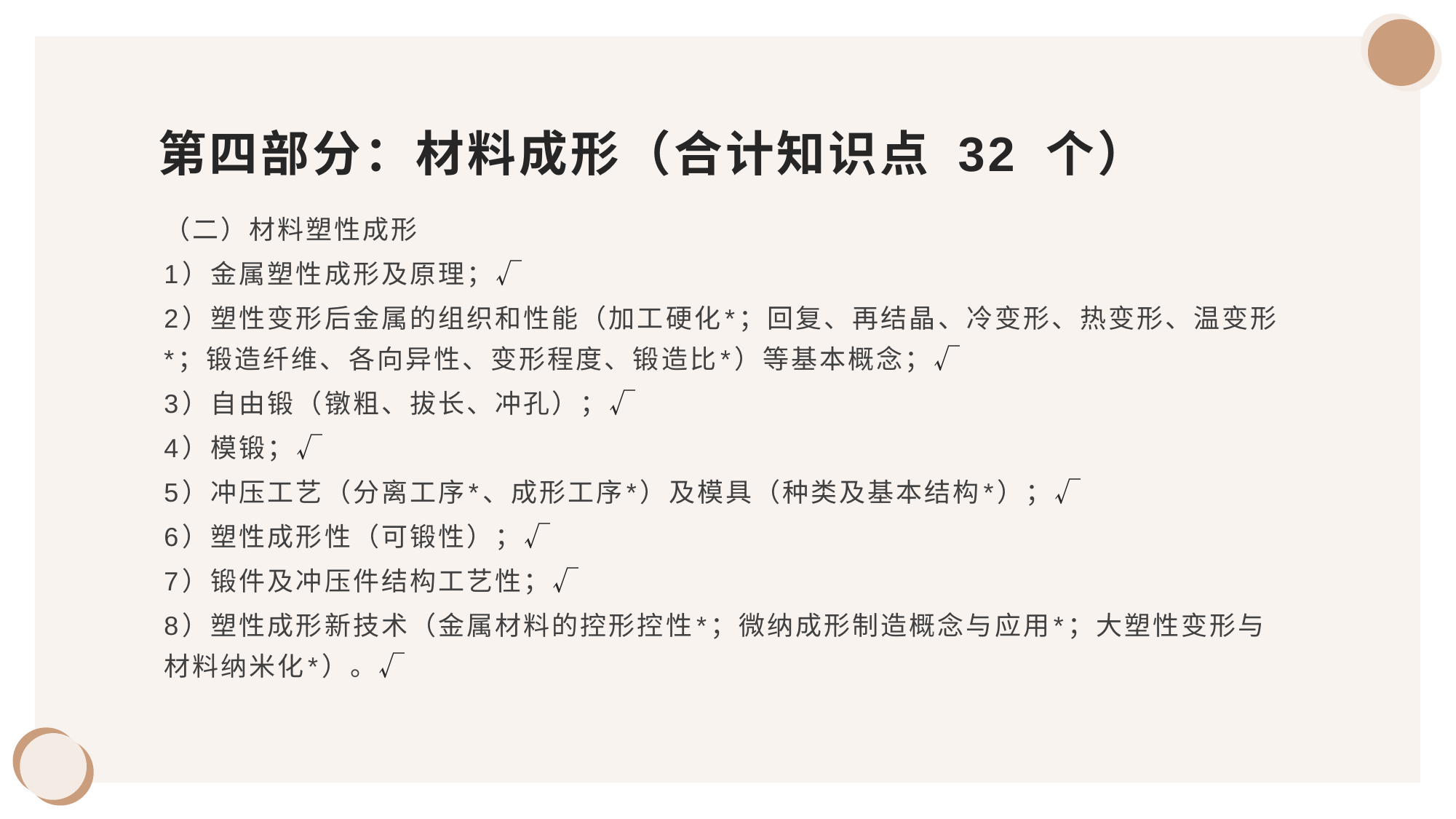

# 第四部分：材料成形（合计知识点 32 个）
（二）材料塑性成形
1）金属塑性成形及原理；√
2）塑性变形后金属的组织和性能（加工硬化*；回复、再结晶、冷变形、热变形、温变形*；锻造纤维、各向异性、变形程度、锻造比*）等基本概念；√
3）自由锻（镦粗、拔长、冲孔）；√
4）模锻；√
5）冲压工艺（分离工序*、成形工序*）及模具（种类及基本结构*）；√
6）塑性成形性（可锻性）；√
7）锻件及冲压件结构工艺性；√
8）塑性成形新技术（金属材料的控形控性*；微纳成形制造概念与应用*；大塑性变形与材料纳米化*）。√